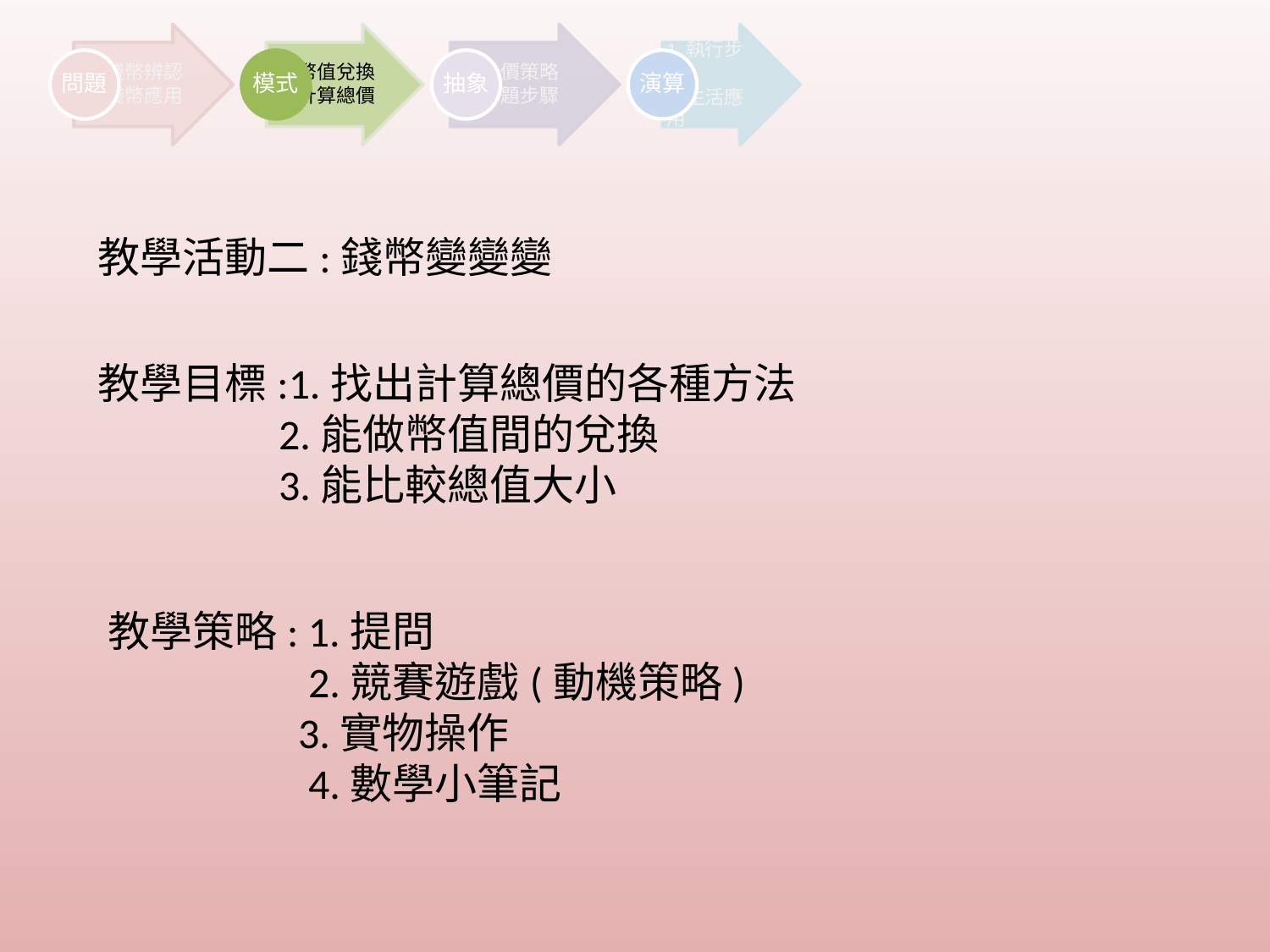

1.錢幣辨認
2.錢幣應用
問題
1.幣值兌換
2.計算總價
模式
1.計價策略
2.解題步驟
抽象
1.執行步驟
2.生活應用
演算
教學活動二:錢幣變變變
# 教學目標:1.找出計算總價的各種方法
                   2.能做幣值間的兌換
                   3.能比較總值大小

教學策略: 1.提問
                    2.競賽遊戲(動機策略)
                    3.實物操作
                    4.數學小筆記